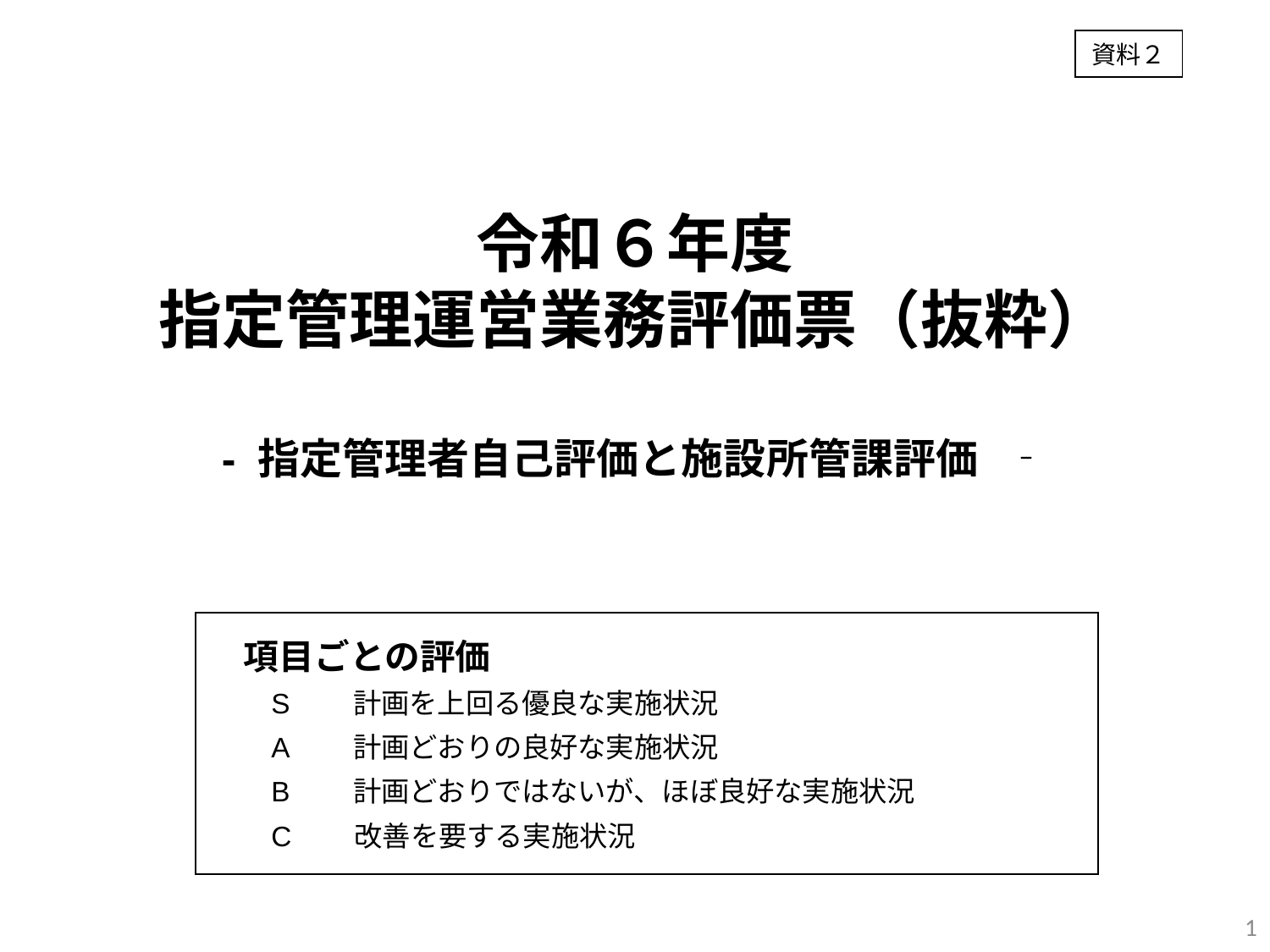

資料２
令和６年度
指定管理運営業務評価票（抜粋）

- 指定管理者自己評価と施設所管課評価　‐
　項目ごとの評価

　　S　　計画を上回る優良な実施状況

　　A　　計画どおりの良好な実施状況

　　B　　計画どおりではないが、ほぼ良好な実施状況

　　C　　改善を要する実施状況
1